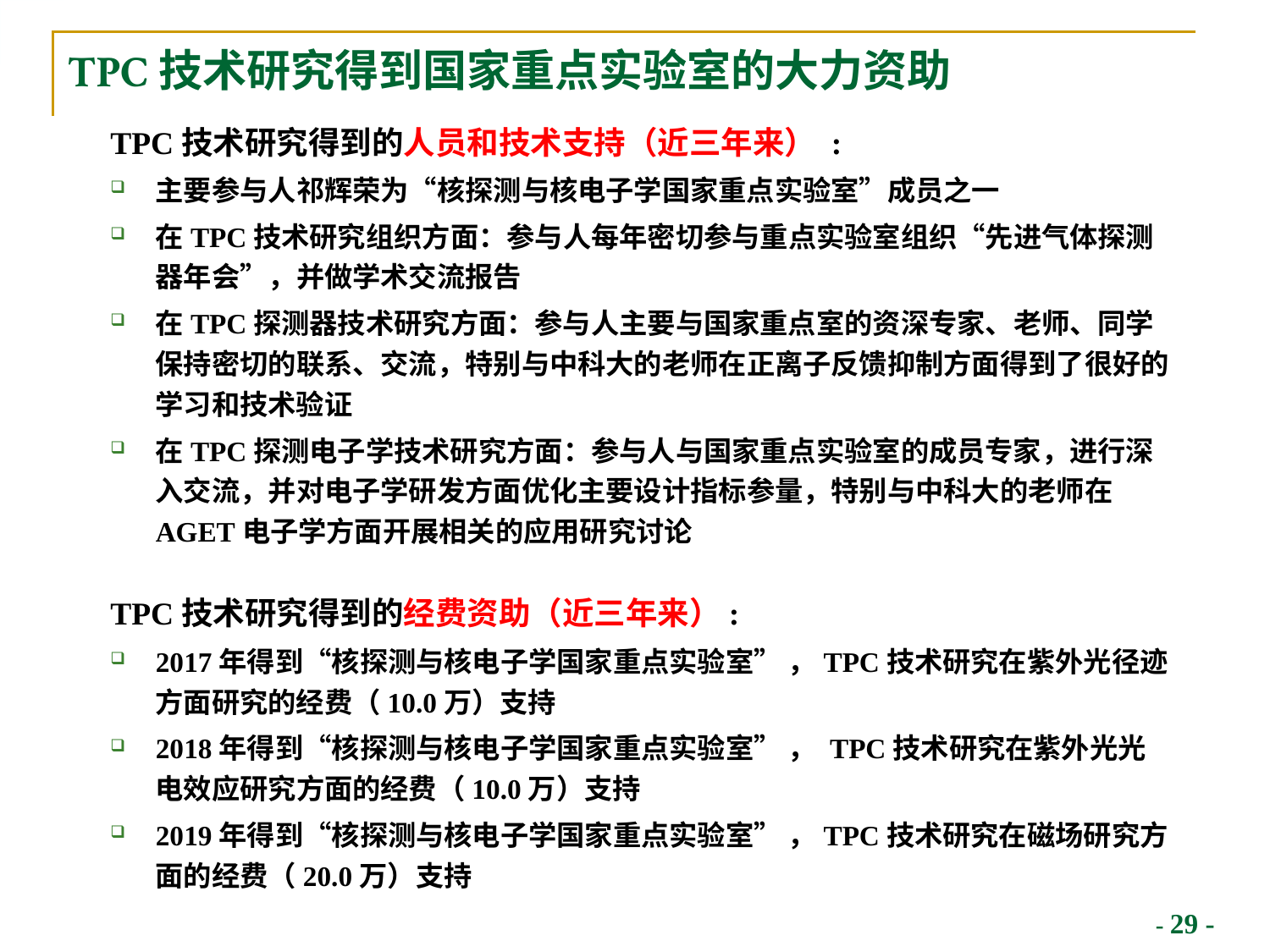

# TPC技术研究得到国家重点实验室的大力资助
TPC技术研究得到的人员和技术支持（近三年来） :
主要参与人祁辉荣为“核探测与核电子学国家重点实验室”成员之一
在TPC技术研究组织方面：参与人每年密切参与重点实验室组织“先进气体探测器年会”，并做学术交流报告
在TPC探测器技术研究方面：参与人主要与国家重点室的资深专家、老师、同学保持密切的联系、交流，特别与中科大的老师在正离子反馈抑制方面得到了很好的学习和技术验证
在TPC探测电子学技术研究方面：参与人与国家重点实验室的成员专家，进行深入交流，并对电子学研发方面优化主要设计指标参量，特别与中科大的老师在AGET电子学方面开展相关的应用研究讨论

TPC技术研究得到的经费资助（近三年来）:
2017年得到“核探测与核电子学国家重点实验室” ，TPC技术研究在紫外光径迹方面研究的经费（10.0万）支持
2018年得到“核探测与核电子学国家重点实验室” ， TPC技术研究在紫外光光电效应研究方面的经费（10.0万）支持
2019年得到“核探测与核电子学国家重点实验室” ，TPC技术研究在磁场研究方面的经费（20.0万）支持